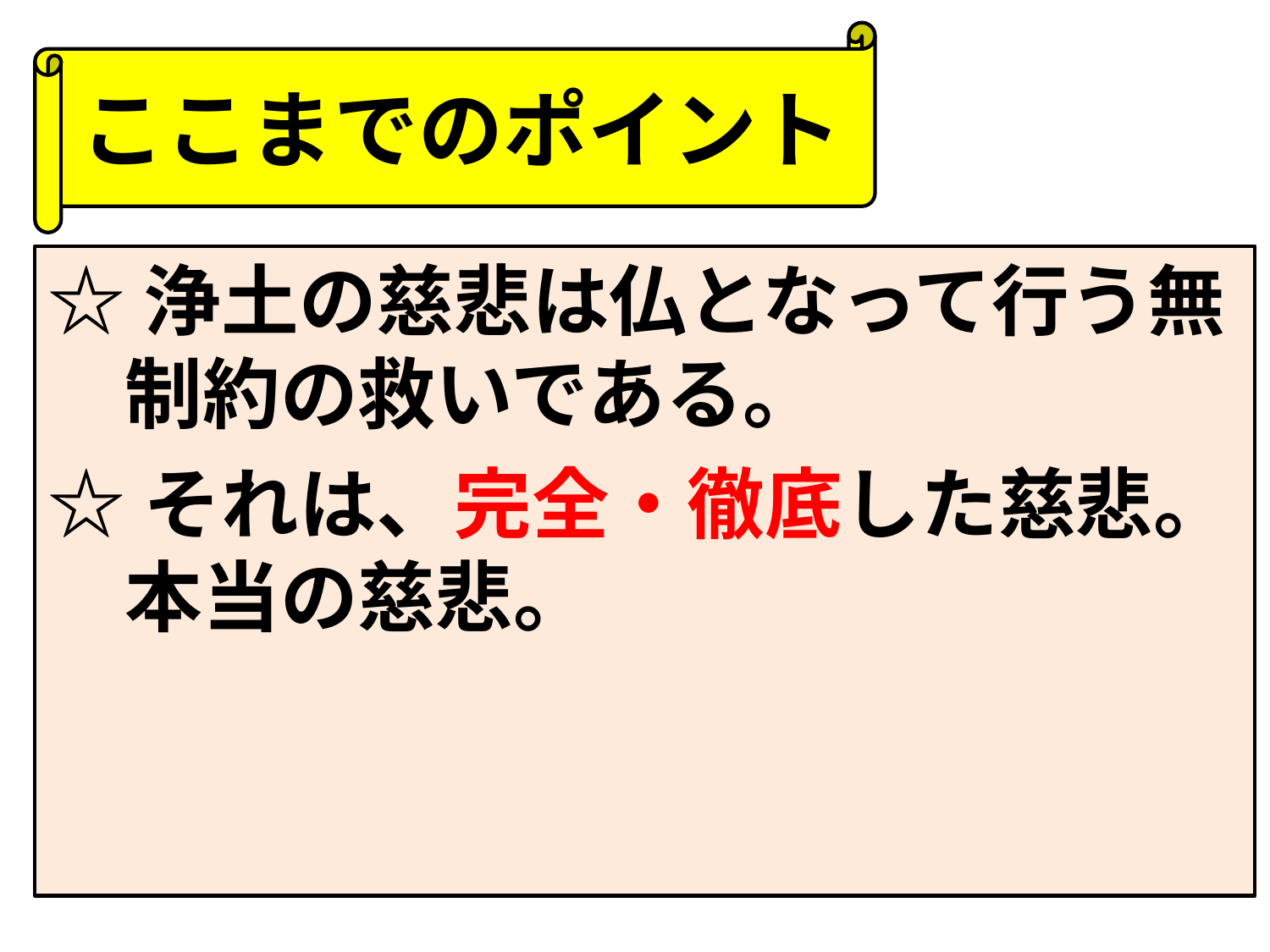

ここまでのポイント
☆浄土の慈悲は仏となって行う無
　制約の救いである。

☆それは、完全・徹底した慈悲。
　本当の慈悲。